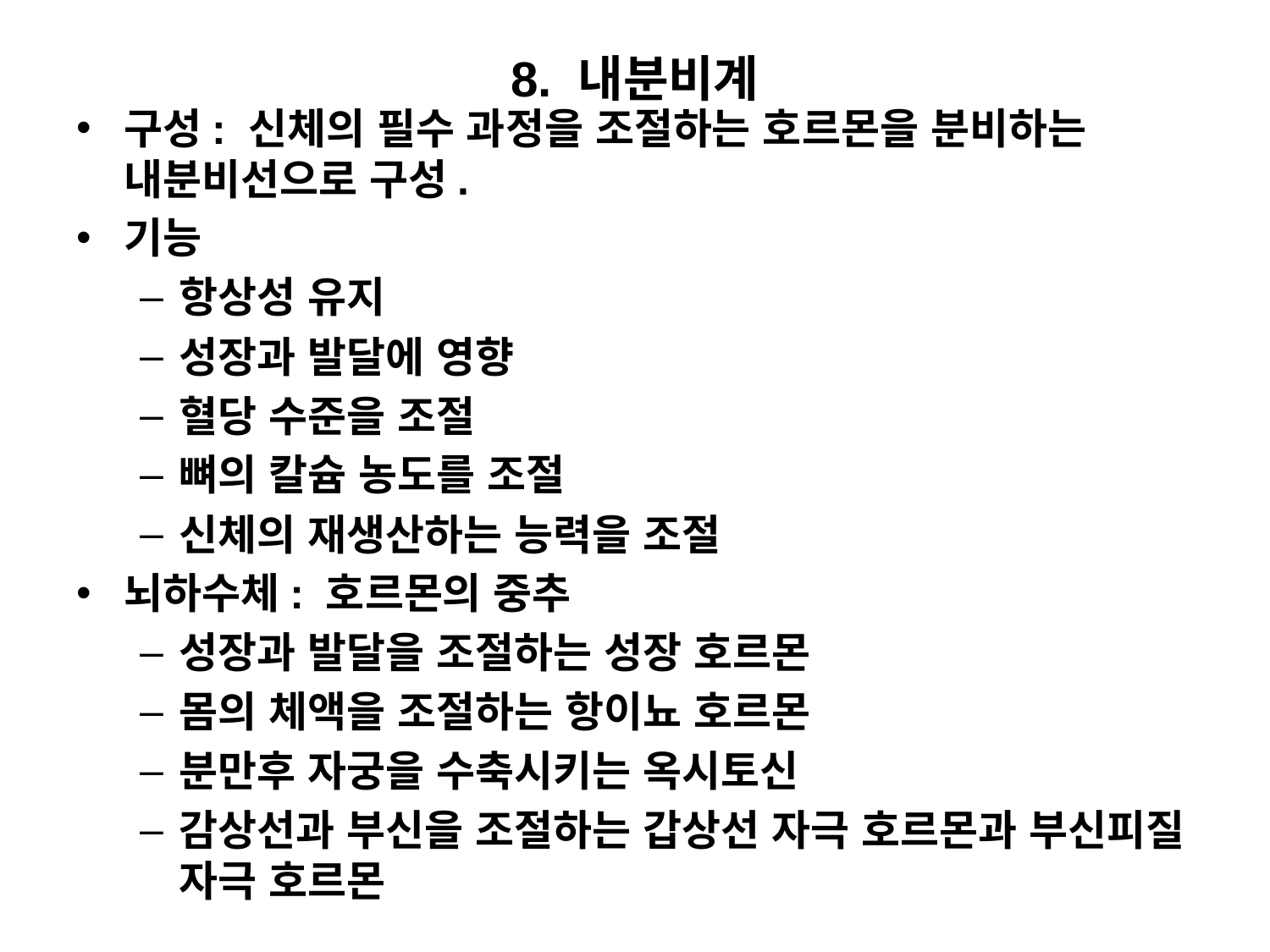

# 8. 내분비계
구성: 신체의 필수 과정을 조절하는 호르몬을 분비하는 내분비선으로 구성.
기능
항상성 유지
성장과 발달에 영향
혈당 수준을 조절
뼈의 칼슘 농도를 조절
신체의 재생산하는 능력을 조절
뇌하수체: 호르몬의 중추
성장과 발달을 조절하는 성장 호르몬
몸의 체액을 조절하는 항이뇨 호르몬
분만후 자궁을 수축시키는 옥시토신
감상선과 부신을 조절하는 갑상선 자극 호르몬과 부신피질 자극 호르몬